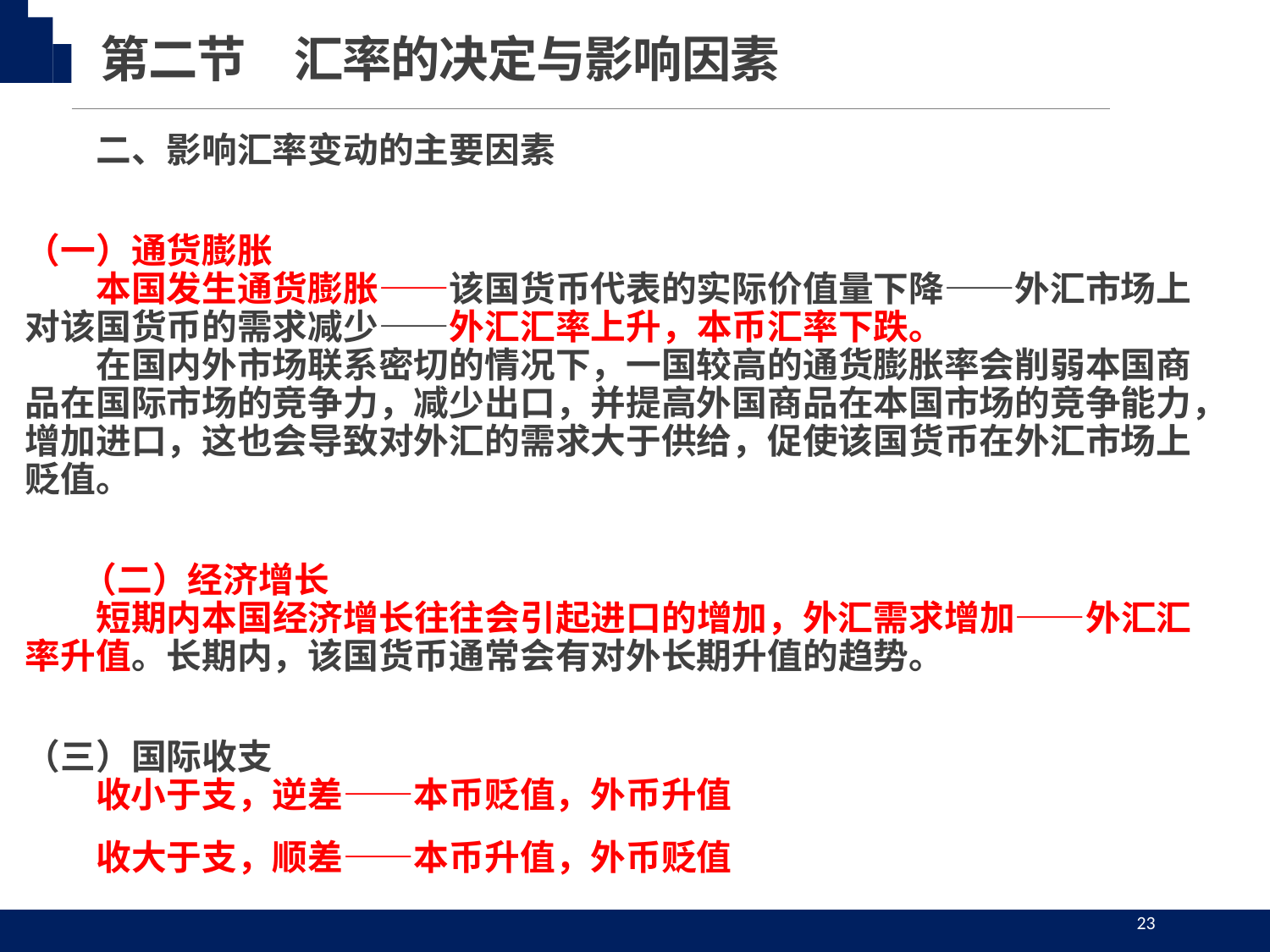

第二节　汇率的决定与影响因素
　　二、影响汇率变动的主要因素
（一）通货膨胀
　　本国发生通货膨胀——该国货币代表的实际价值量下降——外汇市场上对该国货币的需求减少——外汇汇率上升，本币汇率下跌。
　　在国内外市场联系密切的情况下，一国较高的通货膨胀率会削弱本国商品在国际市场的竞争力，减少出口，并提高外国商品在本国市场的竞争能力，增加进口，这也会导致对外汇的需求大于供给，促使该国货币在外汇市场上贬值。
      （二）经济增长
　　短期内本国经济增长往往会引起进口的增加，外汇需求增加——外汇汇率升值。长期内，该国货币通常会有对外长期升值的趋势。
（三）国际收支
　　收小于支，逆差——本币贬值，外币升值
　　收大于支，顺差——本币升值，外币贬值
23